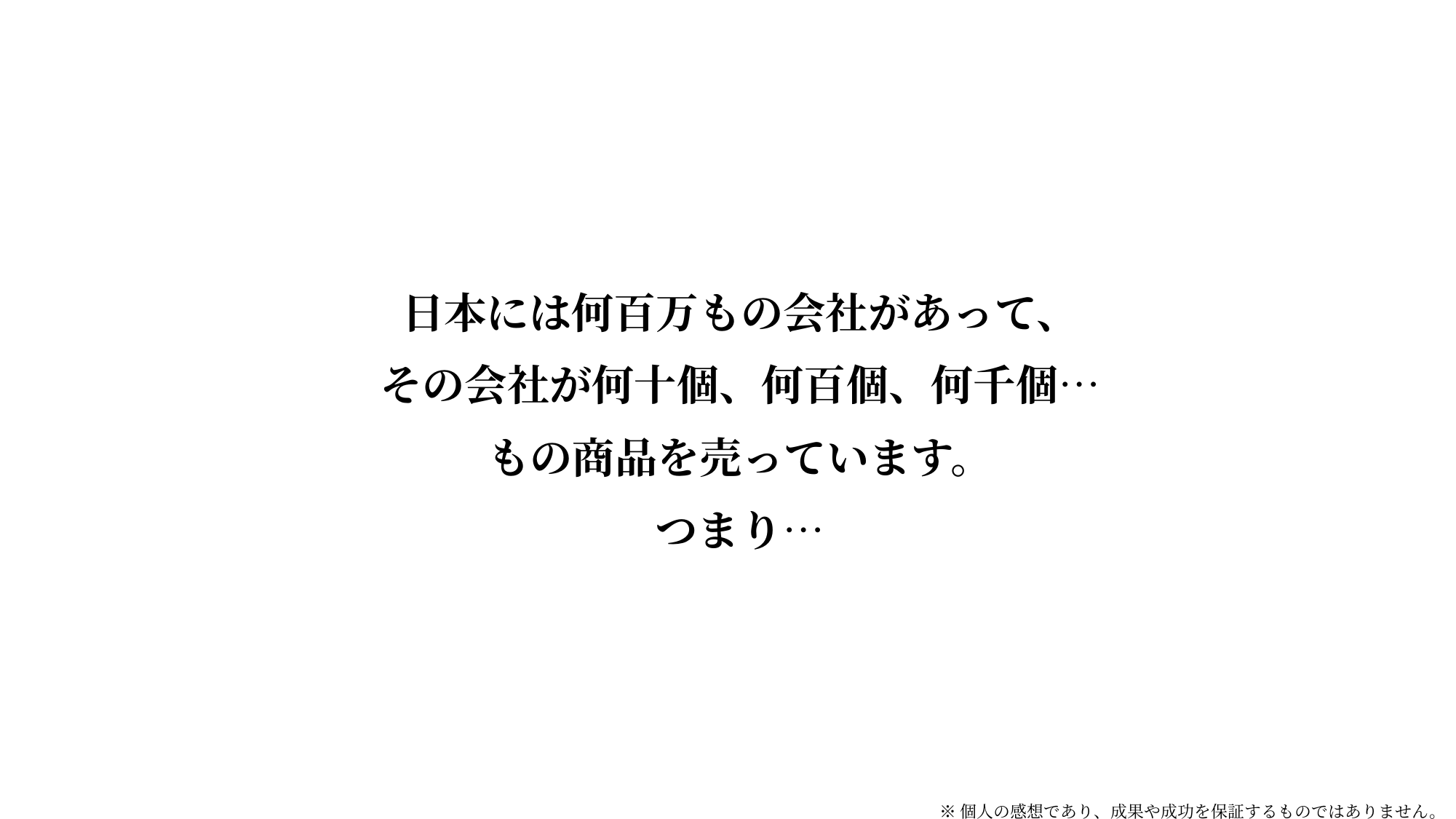

日本には何百万もの会社があって、
その会社が何十個、何百個、何千個…
もの商品を売っています。
つまり…
※個人の感想であり、成果や成功を保証するものではありません。